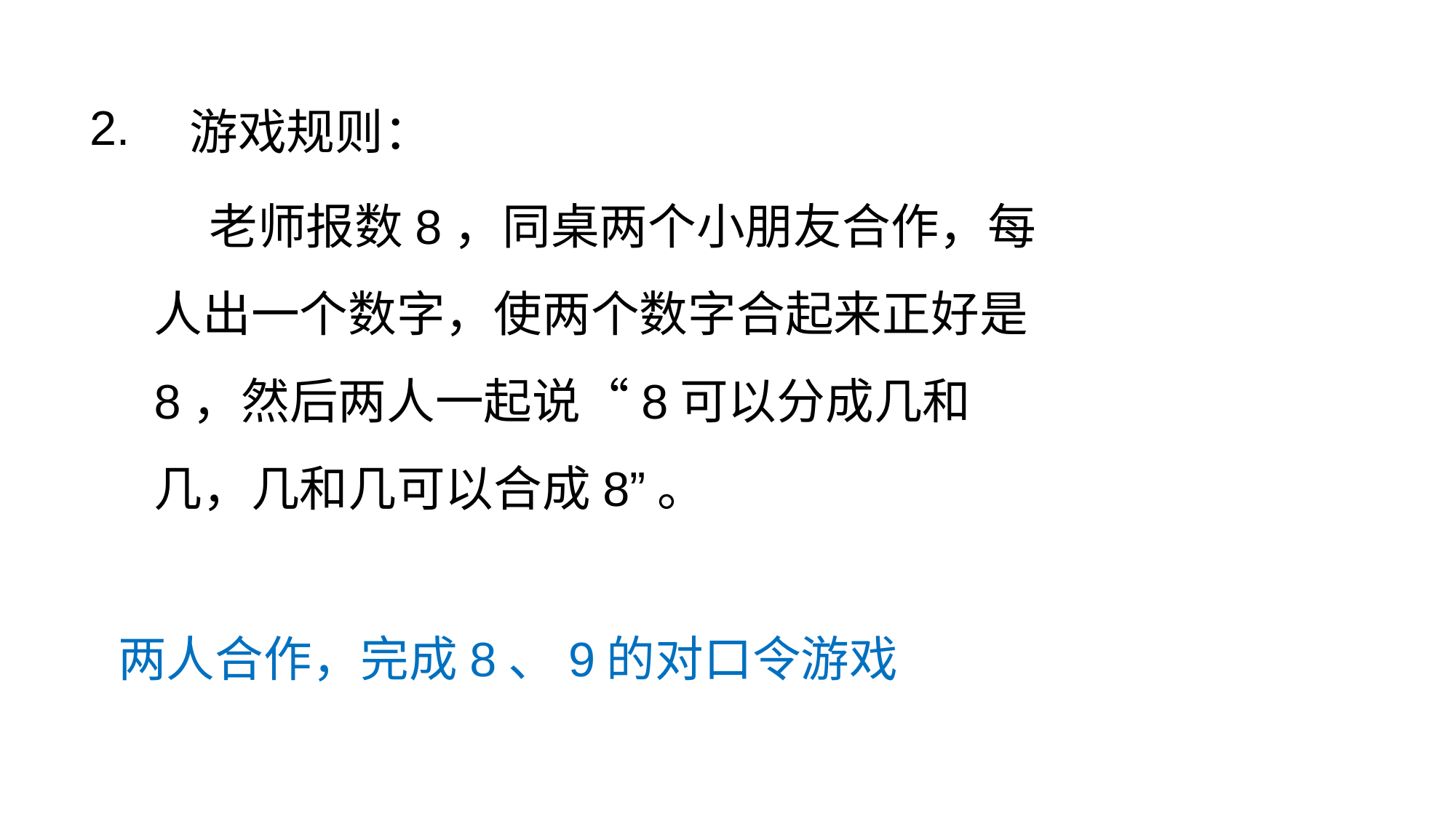

2.
游戏规则：
    老师报数8，同桌两个小朋友合作，每人出一个数字，使两个数字合起来正好是8，然后两人一起说“8可以分成几和几，几和几可以合成8”。
两人合作，完成8、9的对口令游戏